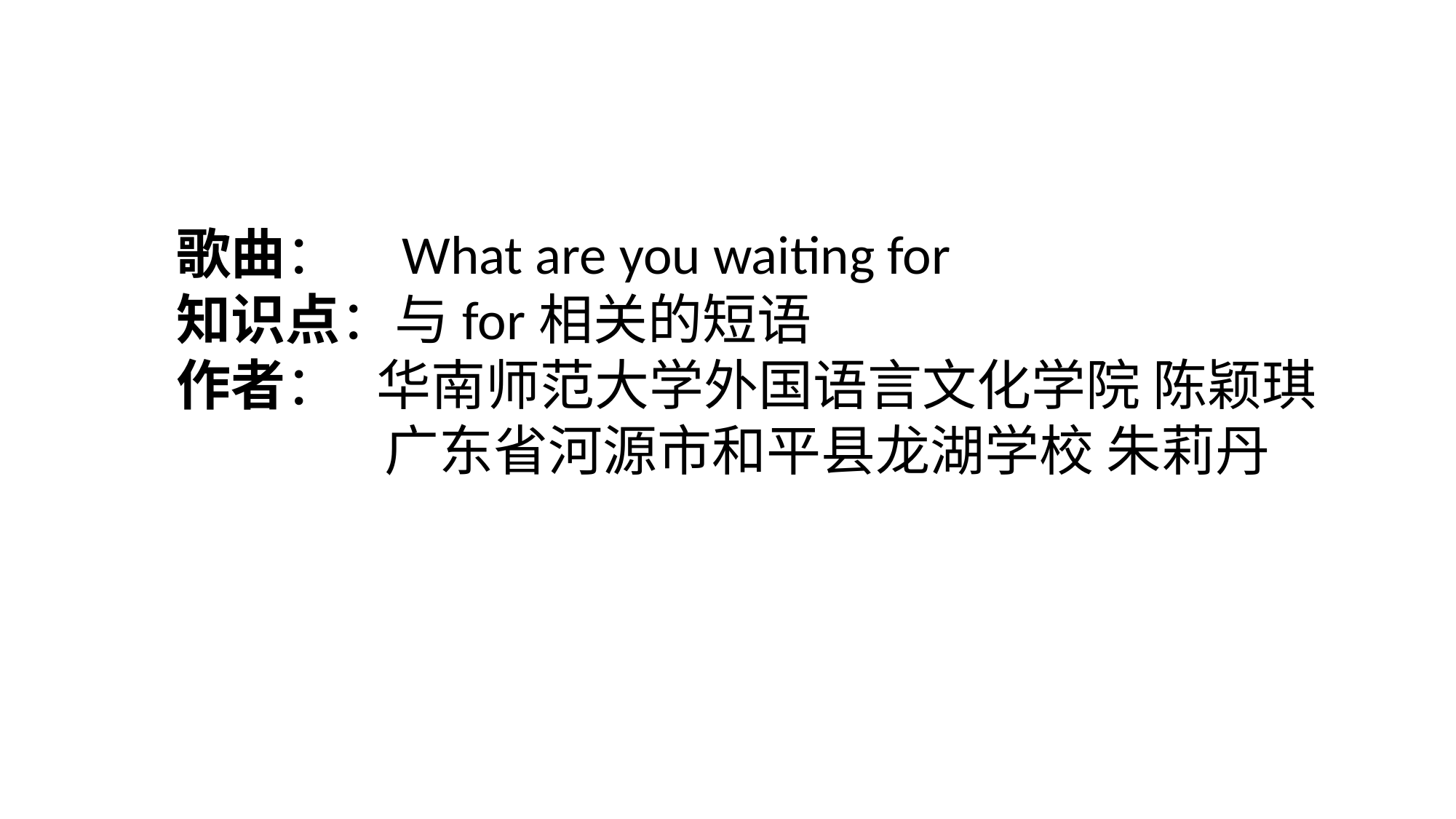

歌曲：    What are you waiting for
知识点：与for相关的短语
作者：   华南师范大学外国语言文化学院 陈颖琪
                广东省河源市和平县龙湖学校 朱莉丹